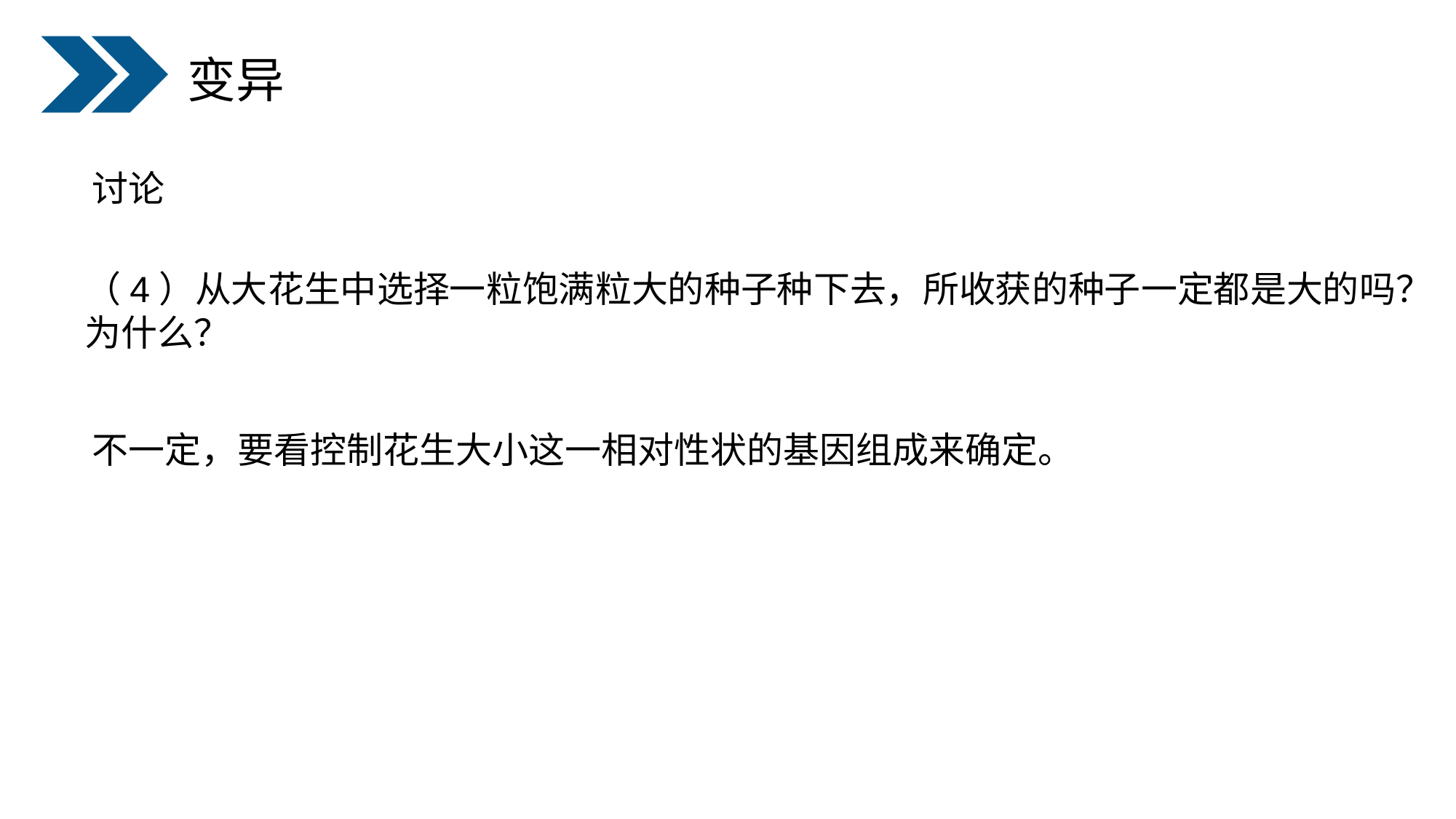

变异
讨论
（4）从大花生中选择一粒饱满粒大的种子种下去，所收获的种子一定都是大的吗？为什么？
   不一定，要看控制花生大小这一相对性状的基因组成来确定。